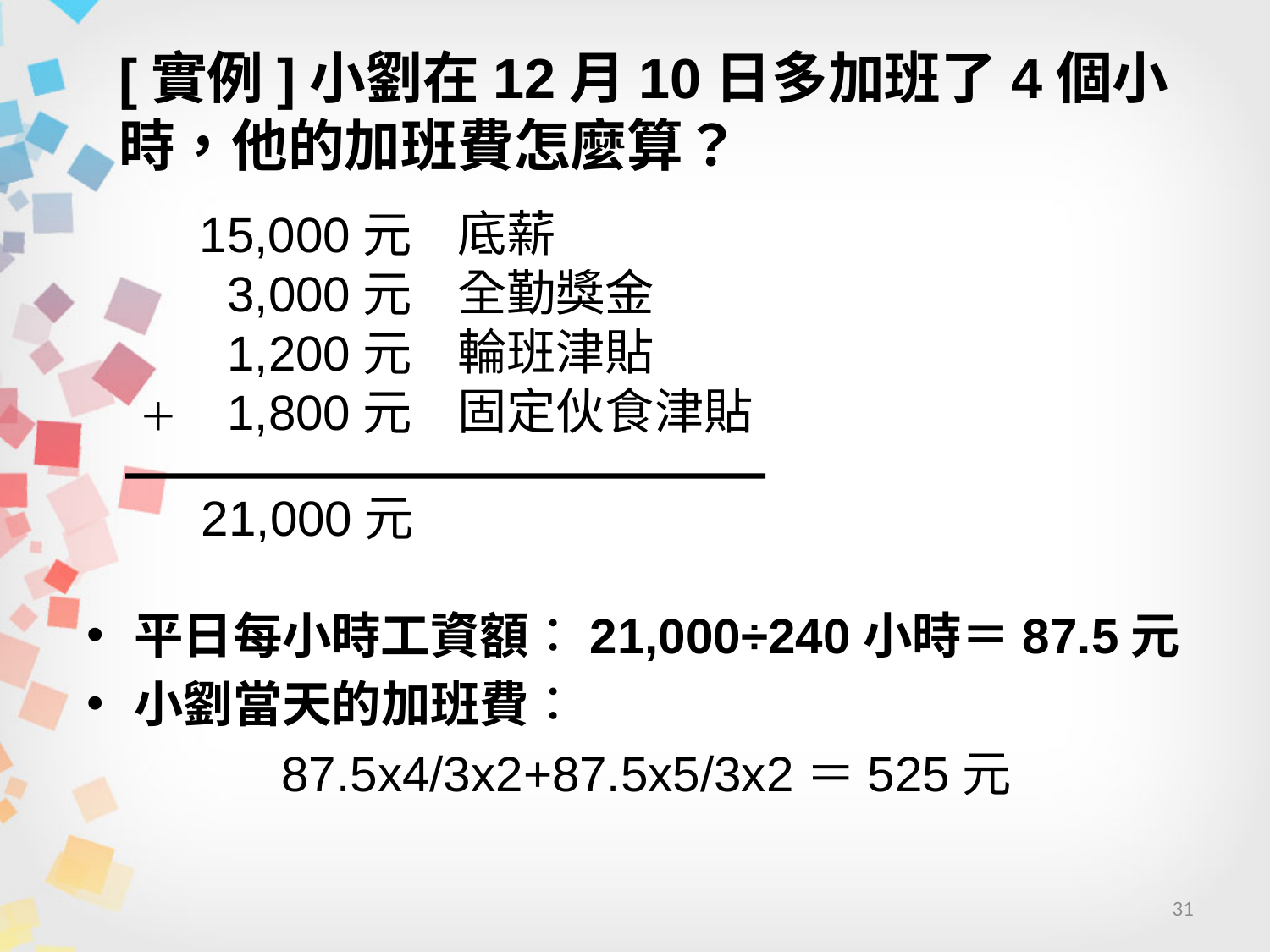

[實例]小劉在12月10日多加班了4個小時，他的加班費怎麼算？
底薪
全勤獎金
輪班津貼
固定伙食津貼
15,000元
3,000元
1,200元
1,800元
＋

21,000元

平日每小時工資額：21,000÷240小時＝87.5元
小劉當天的加班費：
87.5x4/3x2+87.5x5/3x2＝525元

31